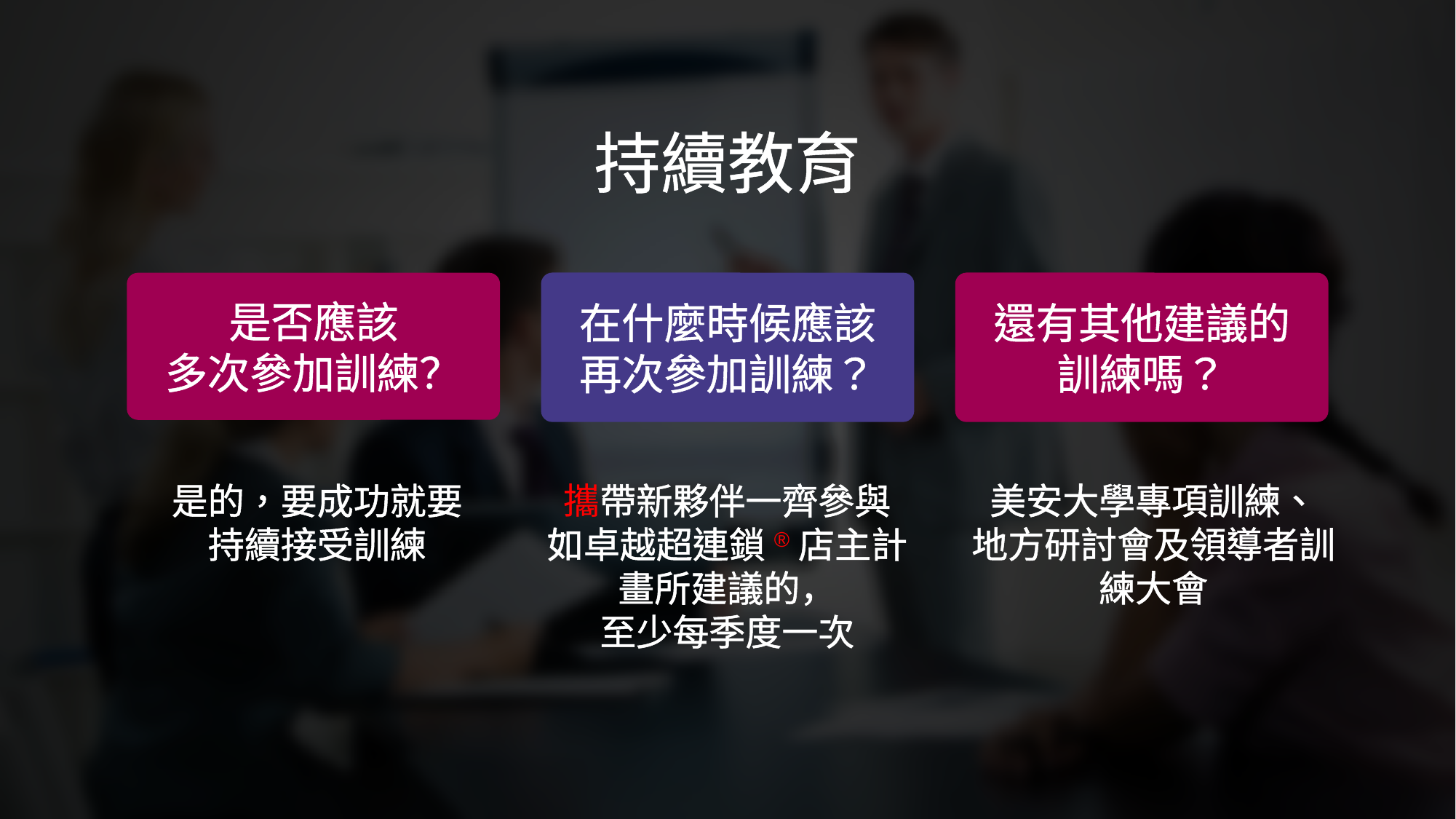

持續教育
在什麼時候應該
再次參加訓練？
還有其他建議的
訓練嗎？
是否應該
多次參加訓練？
美安大學專項訓練、
地方研討會及領導者訓練大會
攜帶新夥伴一齊參與
如卓越超連鎖®店主計畫所建議的，
至少每季度一次
是的，要成功就要持續接受訓練